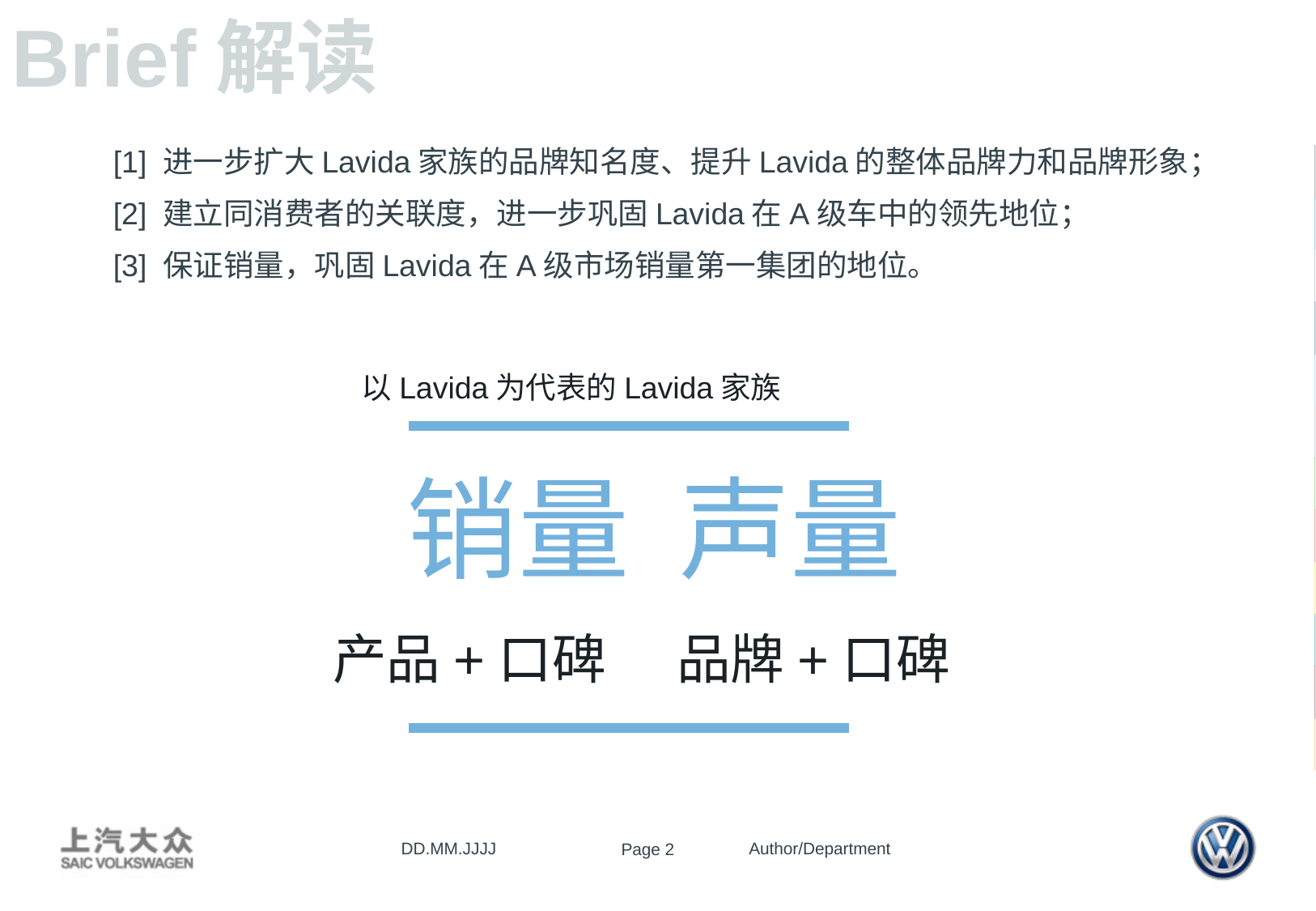

Brief解读
 [1] 进一步扩大Lavida家族的品牌知名度、提升Lavida的整体品牌力和品牌形象；
 [2] 建立同消费者的关联度，进一步巩固Lavida在A级车中的领先地位；
 [3] 保证销量，巩固Lavida在A级市场销量第一集团的地位。
以Lavida为代表的Lavida家族
销量  声量
品牌+口碑
产品+口碑
DD.MM.JJJJ
Page 2
Author/Department